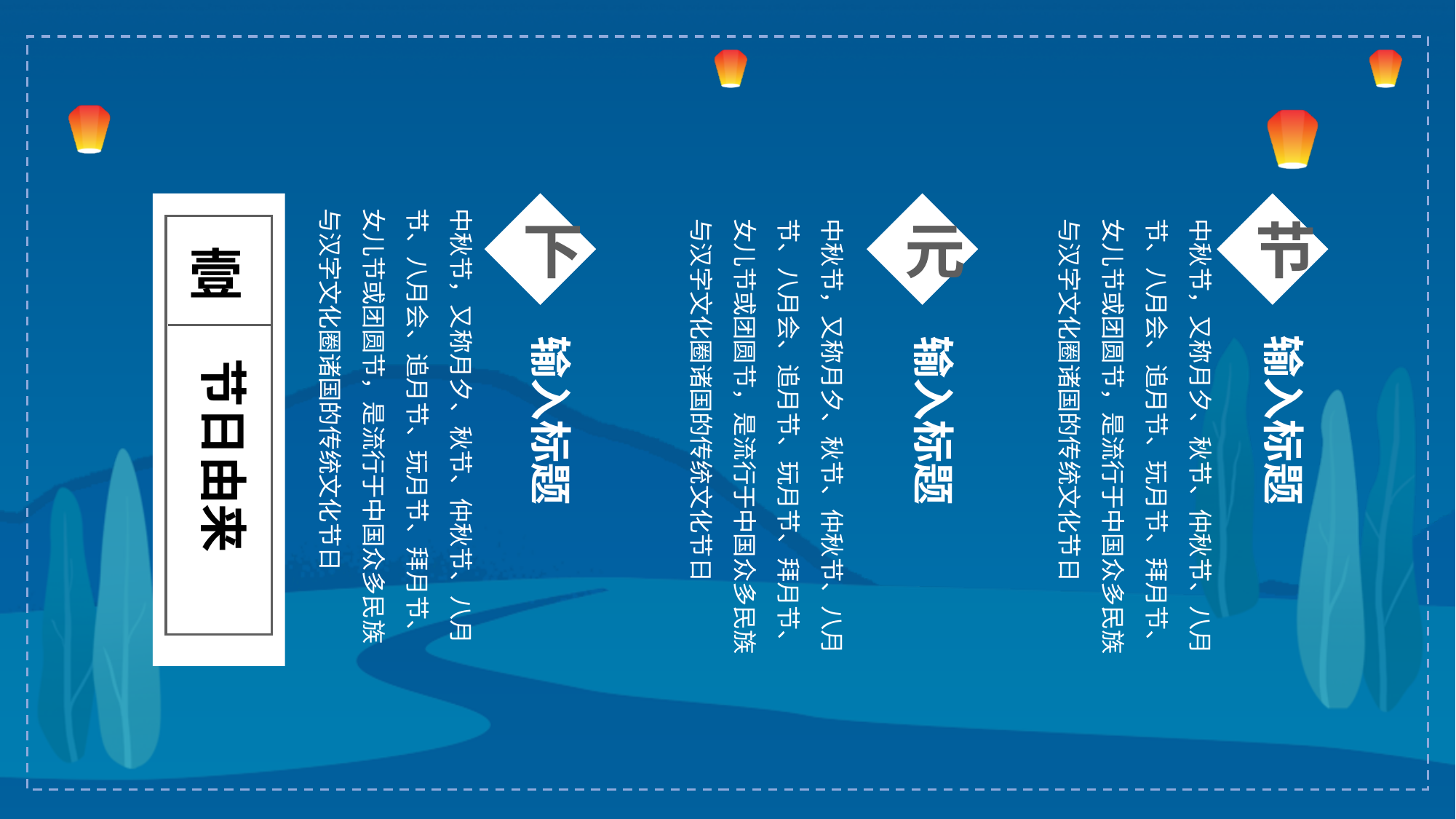

壹
节日由来

下
元
节
中秋节，又称月夕、秋节、仲秋节、八月节、八月会、追月节、玩月节、拜月节、女儿节或团圆节，是流行于中国众多民族与汉字文化圈诸国的传统文化节日
中秋节，又称月夕、秋节、仲秋节、八月节、八月会、追月节、玩月节、拜月节、女儿节或团圆节，是流行于中国众多民族与汉字文化圈诸国的传统文化节日
中秋节，又称月夕、秋节、仲秋节、八月节、八月会、追月节、玩月节、拜月节、女儿节或团圆节，是流行于中国众多民族与汉字文化圈诸国的传统文化节日
输入标题

输入标题

输入标题